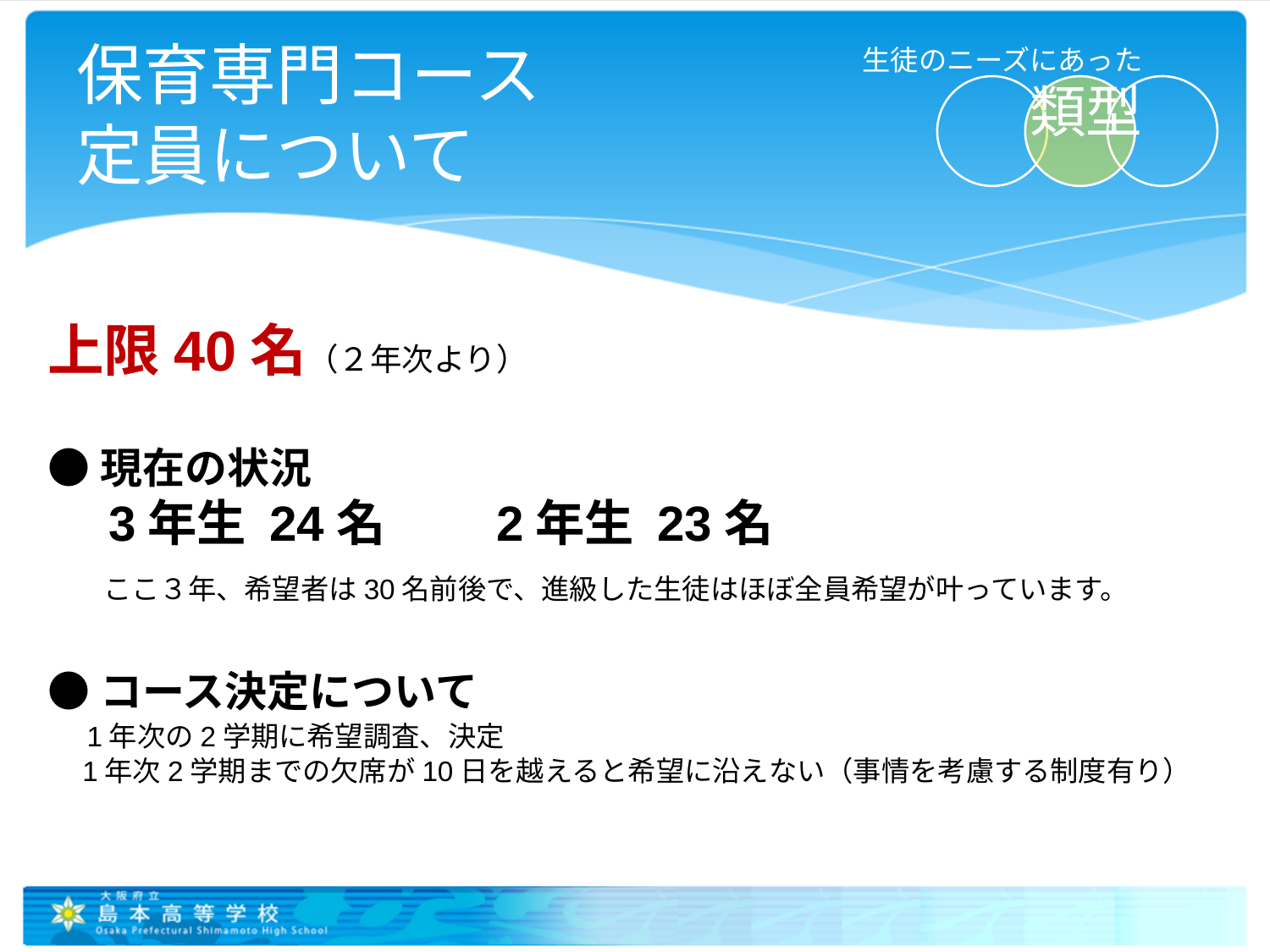

# 保育専門コース 定員について
生徒のニーズにあった
類型

上限40名（２年次より）

●現在の状況
　3年生 24名　　2年生 23名
　　ここ３年、希望者は30名前後で、進級した生徒はほぼ全員希望が叶っています。

●コース決定について
　1年次の2学期に希望調査、決定
　1年次2学期までの欠席が10日を越えると希望に沿えない（事情を考慮する制度有り）